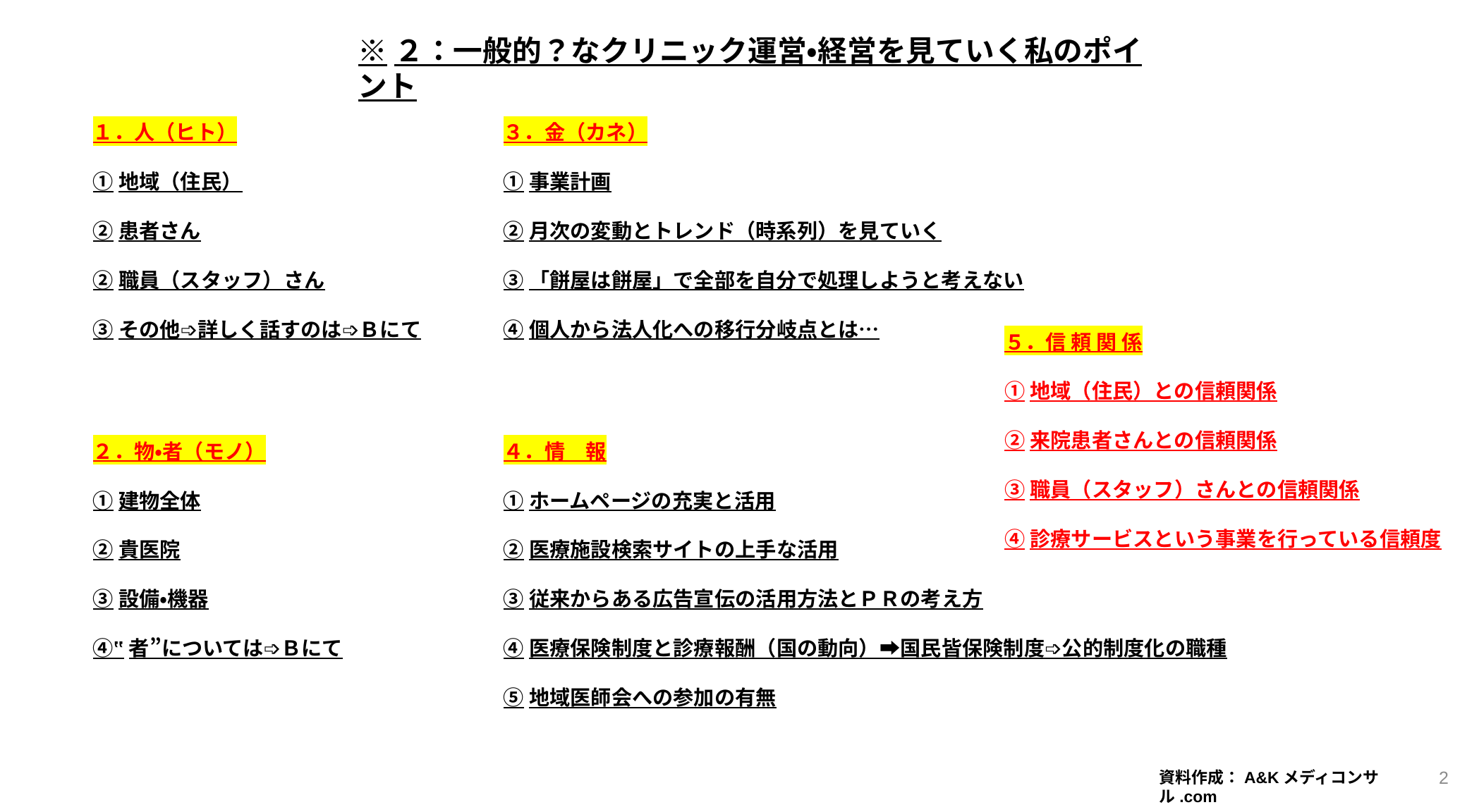

※２：一般的？なクリニック運営・経営を見ていく私のポイント
１．人（ヒト）

➀地域（住民）

②患者さん

②職員（スタッフ）さん

③その他➩詳しく話すのは➩Ｂにて
３．金（カネ）

➀事業計画

②月次の変動とトレンド（時系列）を見ていく

③「餅屋は餅屋」で全部を自分で処理しようと考えない

④個人から法人化への移行分岐点とは…
５．信 頼 関 係

➀地域（住民）との信頼関係

②来院患者さんとの信頼関係

③職員（スタッフ）さんとの信頼関係

④診療サービスという事業を行っている信頼度
２．物・者（モノ）

➀建物全体

②貴医院

③設備・機器

④‟者”については➩Ｂにて
４．情　報

➀ホームページの充実と活用

②医療施設検索サイトの上手な活用

③従来からある広告宣伝の活用方法とＰＲの考え方

④医療保険制度と診療報酬（国の動向）➡国民皆保険制度➩公的制度化の職種

➄地域医師会への参加の有無
2
資料作成：A&Kメディコンサル.com